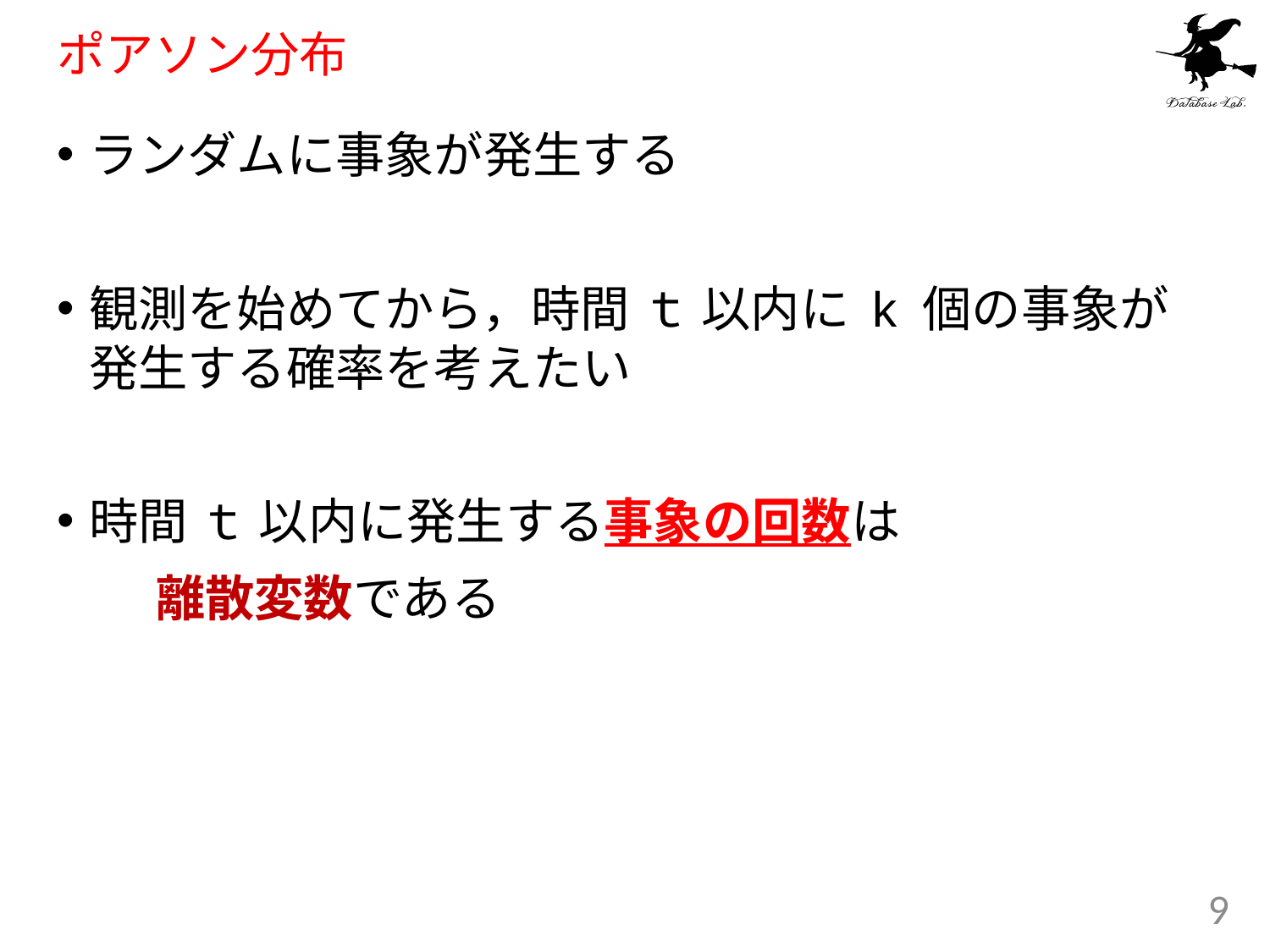

# ポアソン分布
ランダムに事象が発生する

観測を始めてから，時間 ｔ 以内に k 個の事象が発生する確率を考えたい

時間 ｔ 以内に発生する事象の回数は
　　離散変数である
9